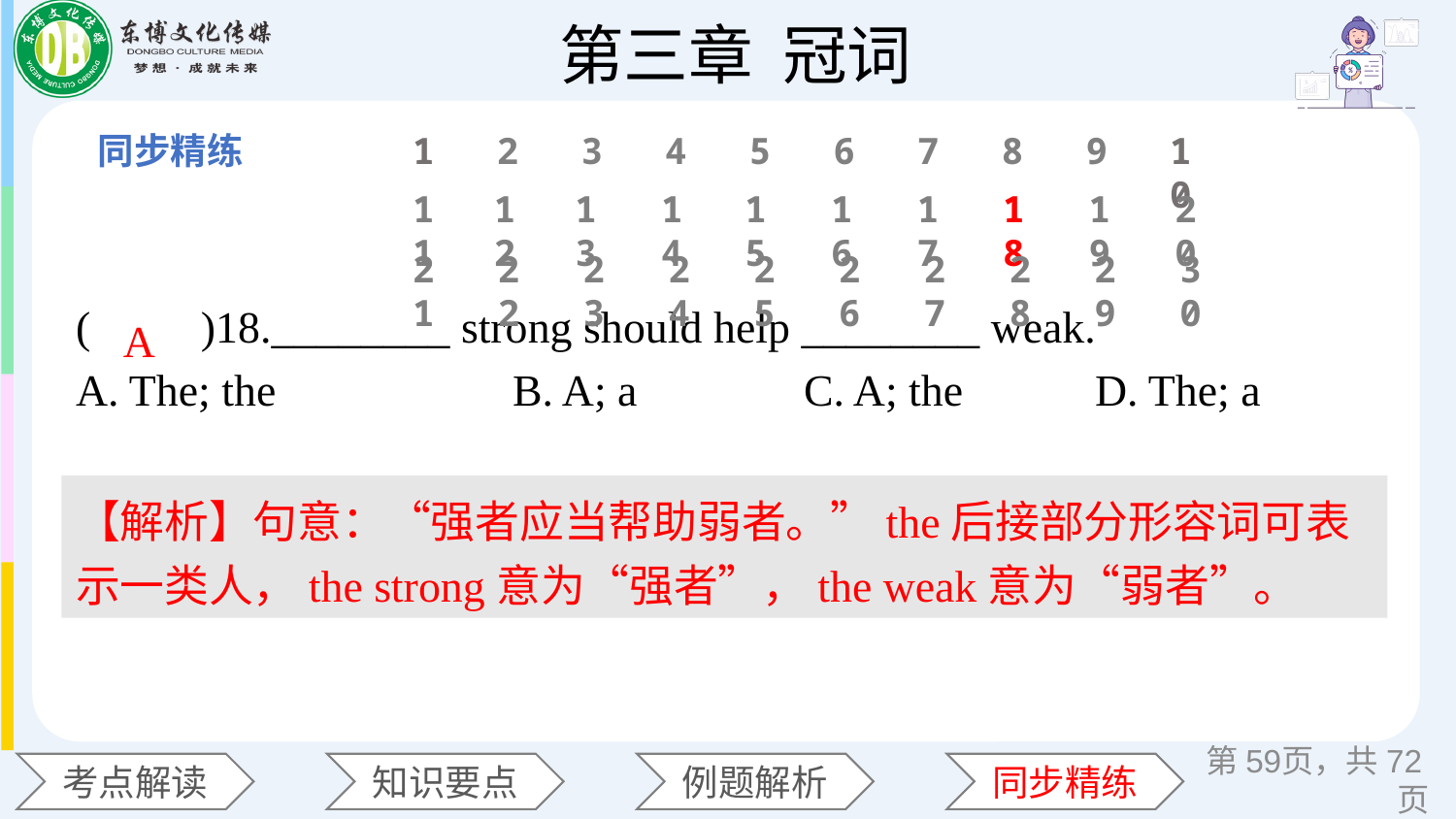

1
2
3
4
5
6
7
8
9
10
11
12
13
14
15
16
17
18
19
20

(　　)18.________ strong should help ________ weak.
A. The; the    		B. A; a    	C. A; the    	D. The; a
21
22
23
24
25
26
27
28
29
30
A
【解析】句意：“强者应当帮助弱者。”the后接部分形容词可表示一类人，the strong意为“强者”，the weak意为“弱者”。
第59页，共72页